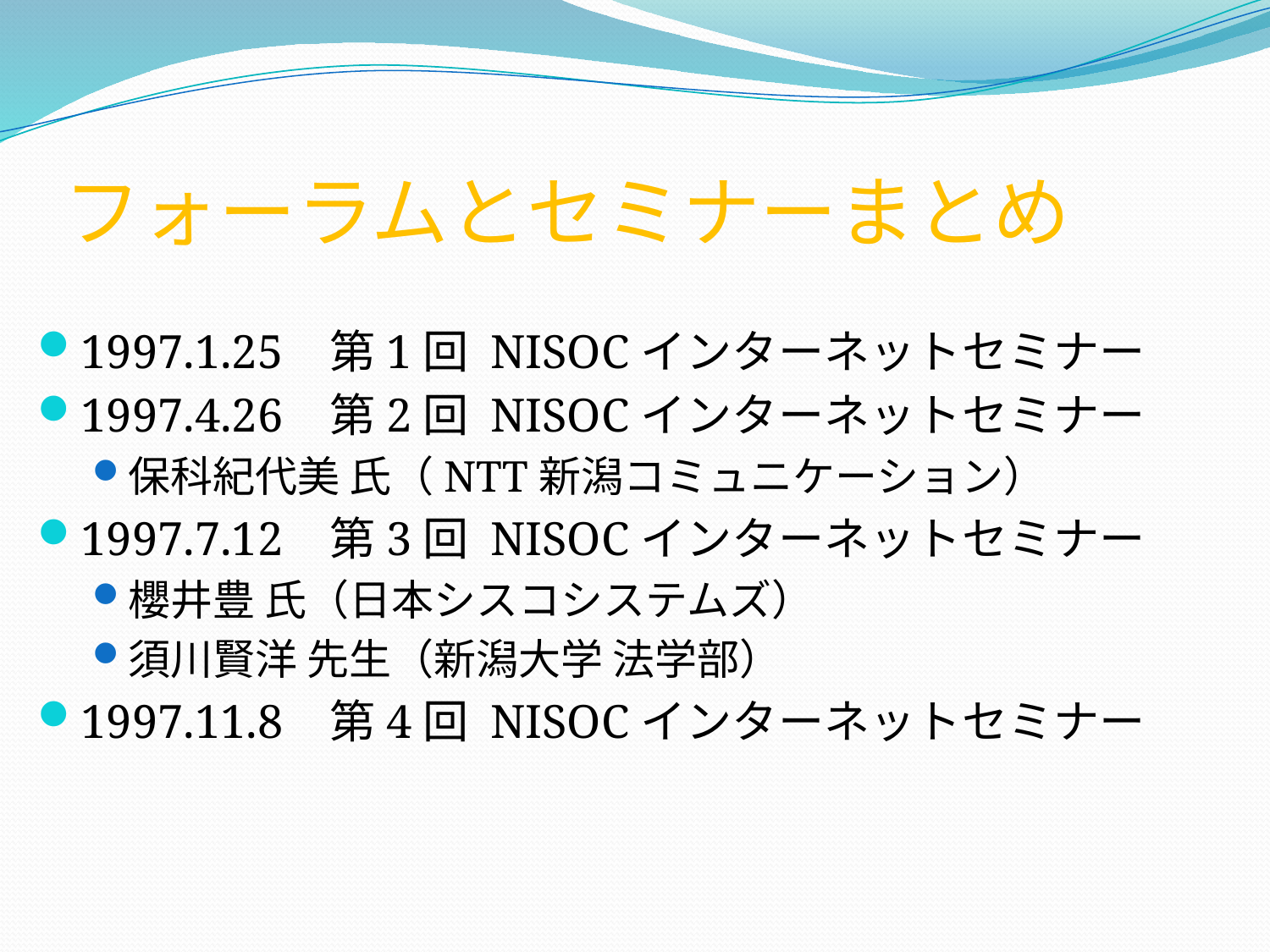

# フォーラムとセミナーまとめ
1997.1.25	第1回 NISOCインターネットセミナー
1997.4.26	第2回 NISOCインターネットセミナー
保科紀代美 氏（NTT新潟コミュニケーション）
1997.7.12	第3回 NISOCインターネットセミナー
櫻井豊 氏（日本シスコシステムズ）
須川賢洋 先生（新潟大学 法学部）
1997.11.8 	第4回 NISOCインターネットセミナー